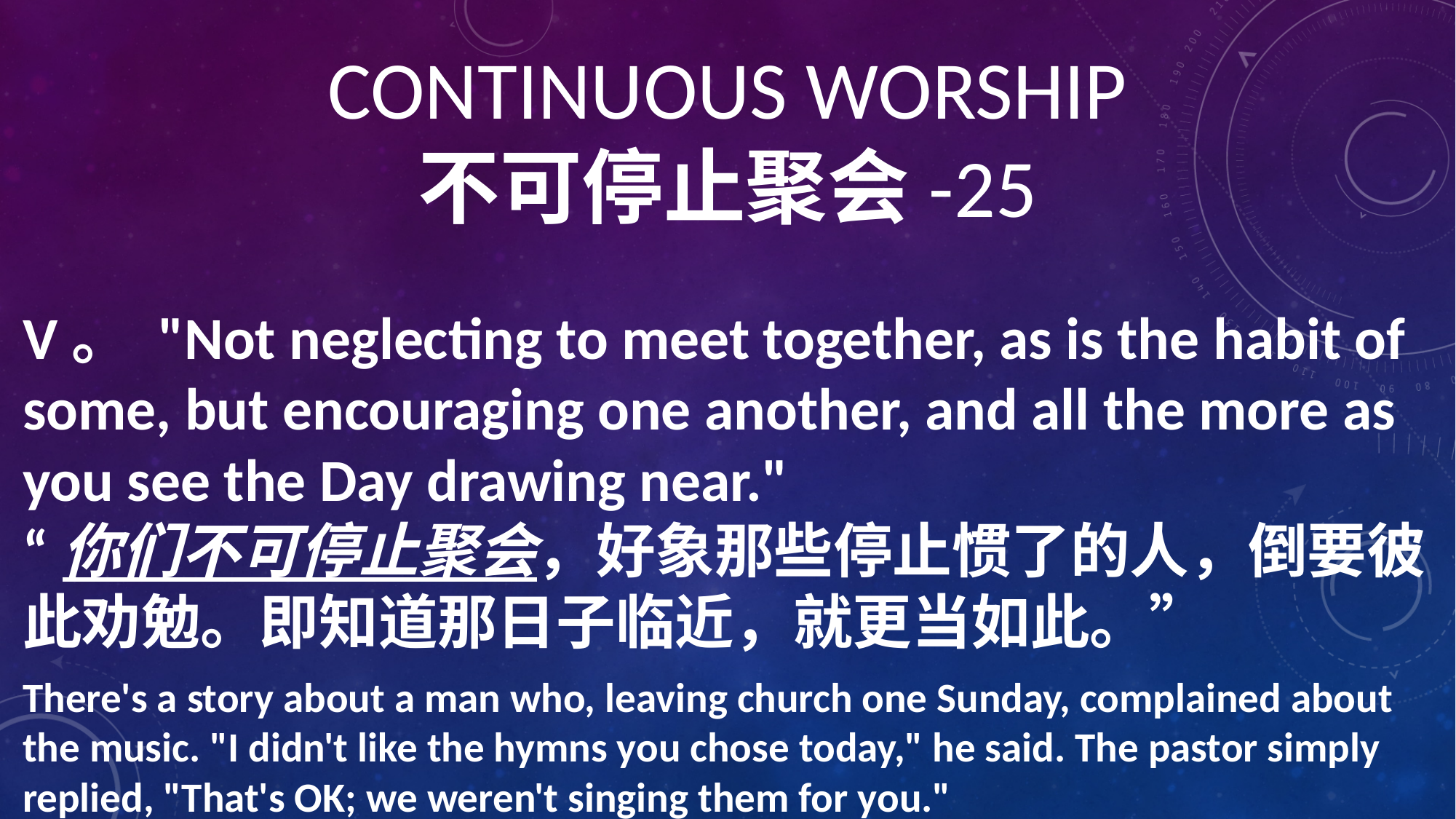

# CONTINUOUS WORSHIP 不可停止聚会-25
V。 "Not neglecting to meet together, as is the habit of some, but encouraging one another, and all the more as you see the Day drawing near."                                               “你们不可停止聚会，好象那些停止惯了的人，倒要彼此劝勉。即知道那日子临近，就更当如此。”
There's a story about a man who, leaving church one Sunday, complained about the music. "I didn't like the hymns you chose today," he said. The pastor simply replied, "That's OK; we weren't singing them for you."